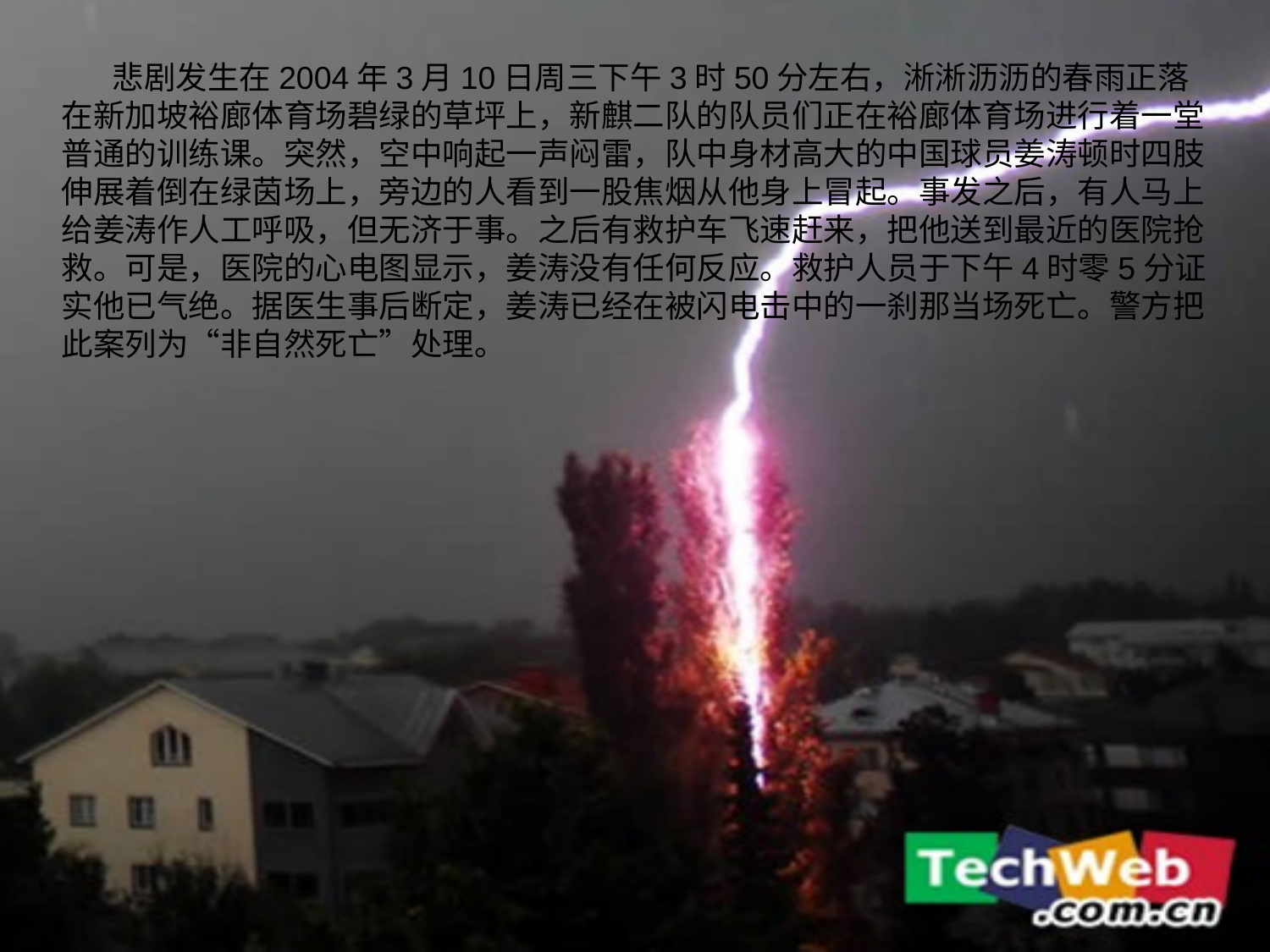

悲剧发生在2004年3月10日周三下午3时50分左右，淅淅沥沥的春雨正落在新加坡裕廊体育场碧绿的草坪上，新麒二队的队员们正在裕廊体育场进行着一堂普通的训练课。突然，空中响起一声闷雷，队中身材高大的中国球员姜涛顿时四肢伸展着倒在绿茵场上，旁边的人看到一股焦烟从他身上冒起。事发之后，有人马上给姜涛作人工呼吸，但无济于事。之后有救护车飞速赶来，把他送到最近的医院抢救。可是，医院的心电图显示，姜涛没有任何反应。救护人员于下午4时零5分证实他已气绝。据医生事后断定，姜涛已经在被闪电击中的一刹那当场死亡。警方把此案列为“非自然死亡”处理。